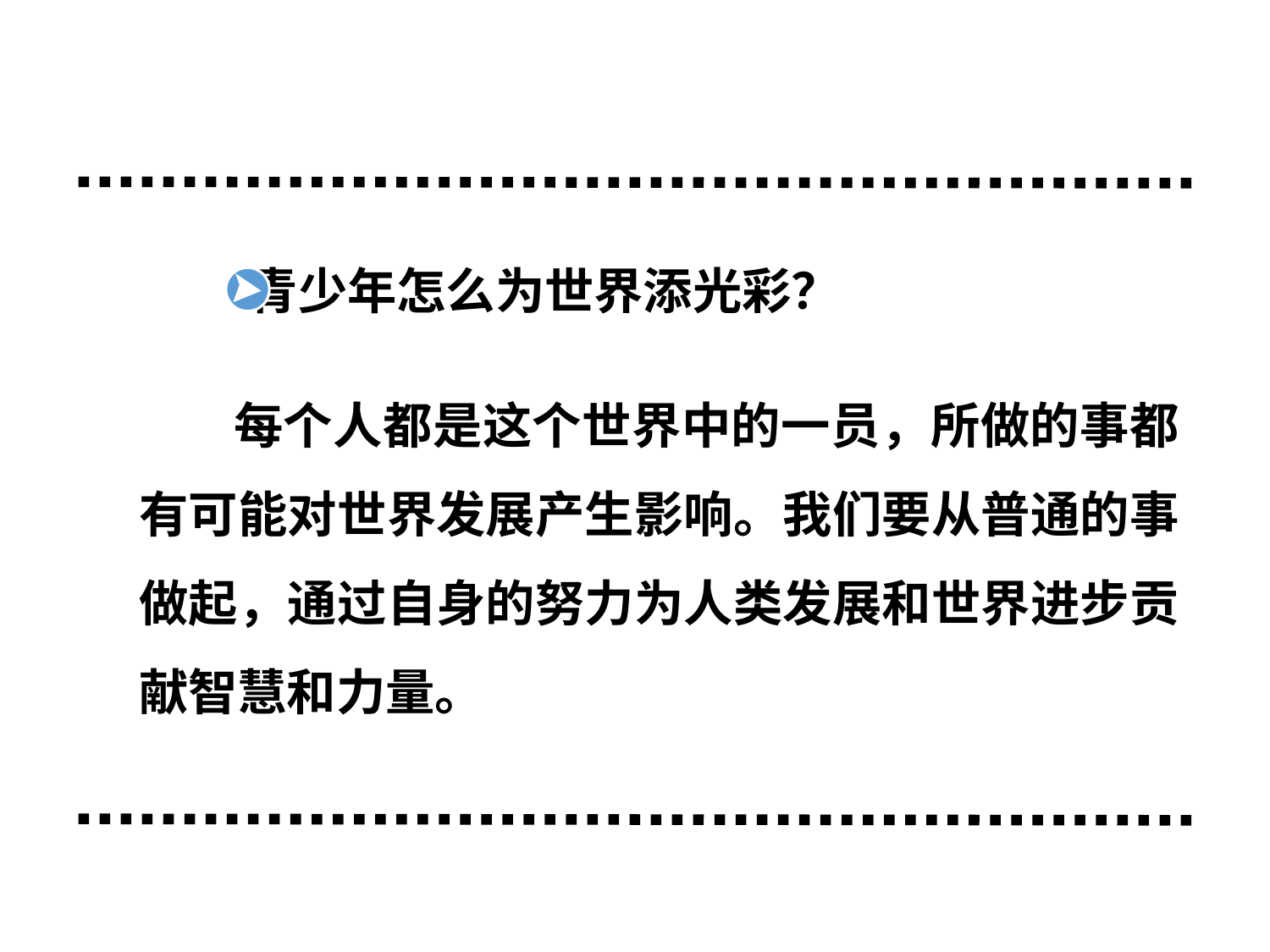

青少年怎么为世界添光彩？

       每个人都是这个世界中的一员，所做的事都有可能对世界发展产生影响。我们要从普通的事做起，通过自身的努力为人类发展和世界进步贡献智慧和力量。